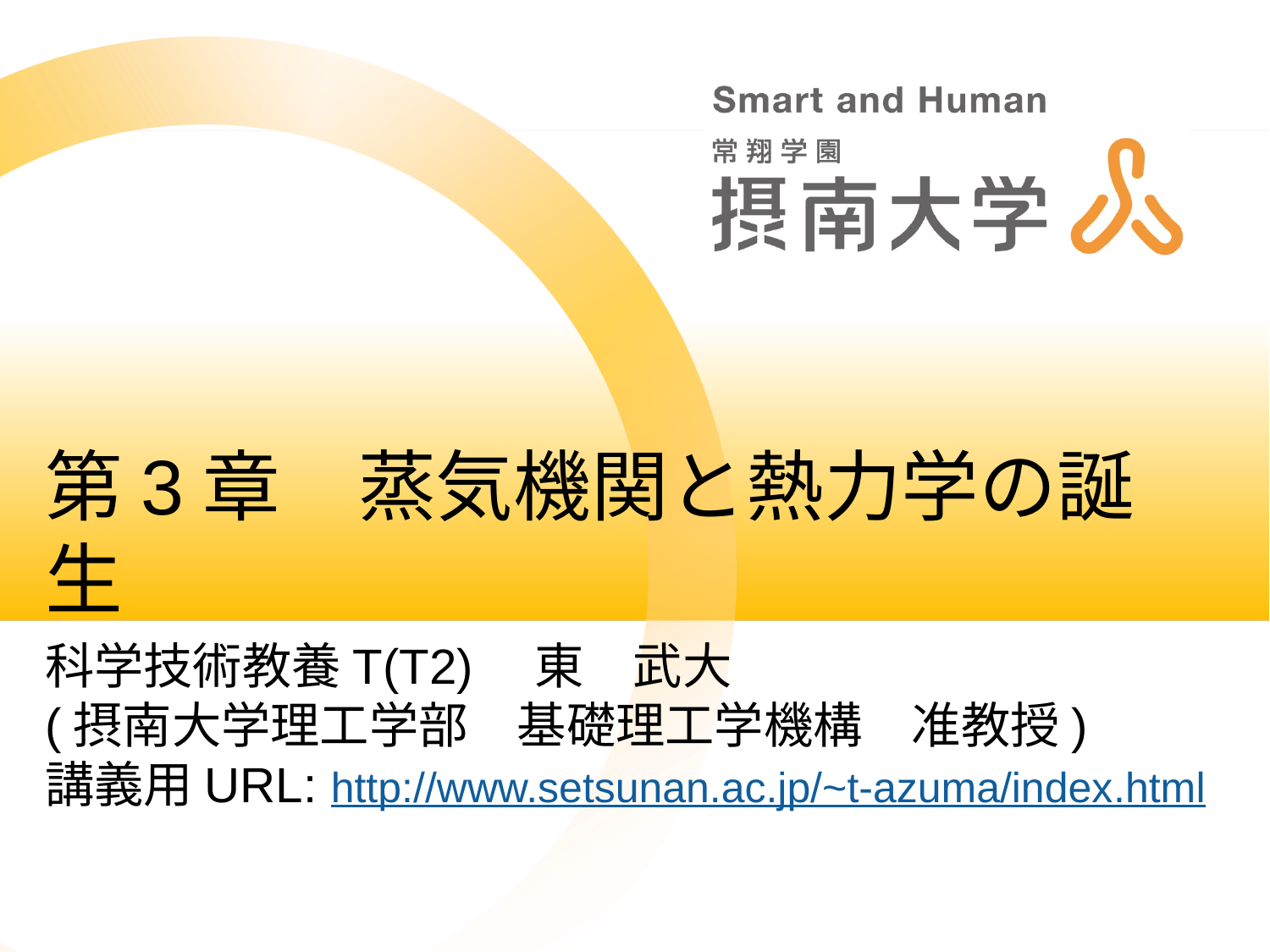

# 第3章　蒸気機関と熱力学の誕生
科学技術教養T(T2)　東　武大
(摂南大学理工学部　基礎理工学機構　准教授)
講義用URL: http://www.setsunan.ac.jp/~t-azuma/index.html